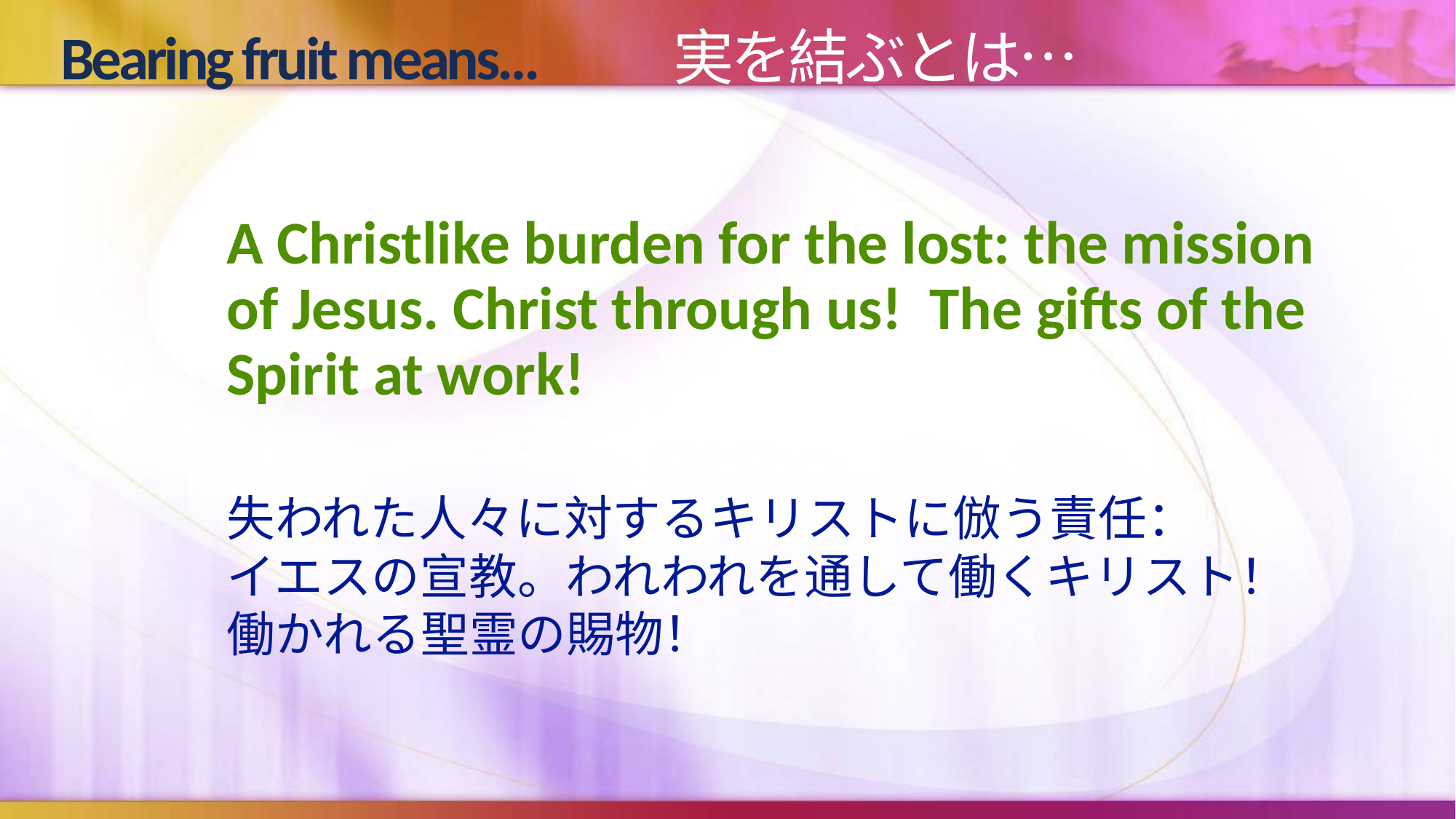

# Bearing fruit means…　　実を結ぶとは…
A Christlike burden for the lost: the mission of Jesus. Christ through us!  The gifts of the Spirit at work!

失われた人々に対するキリストに倣う責任：
イエスの宣教。われわれを通して働くキリスト！
働かれる聖霊の賜物！